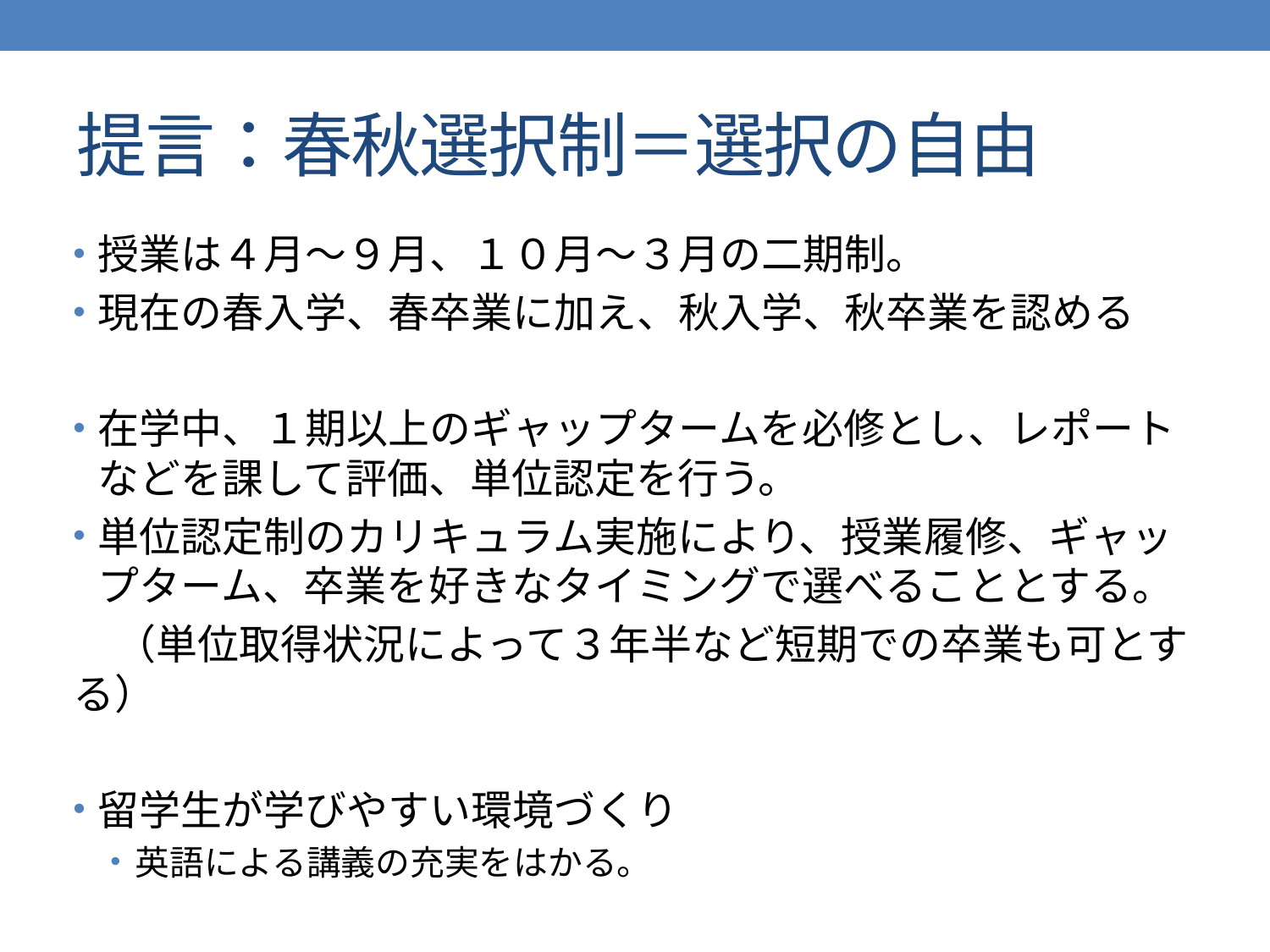

# 提言：春秋選択制＝選択の自由
授業は４月〜９月、１０月〜３月の二期制。
現在の春入学、春卒業に加え、秋入学、秋卒業を認める

在学中、１期以上のギャップタームを必修とし、レポートなどを課して評価、単位認定を行う。
単位認定制のカリキュラム実施により、授業履修、ギャップターム、卒業を好きなタイミングで選べることとする。
　（単位取得状況によって３年半など短期での卒業も可とする）

留学生が学びやすい環境づくり
英語による講義の充実をはかる。